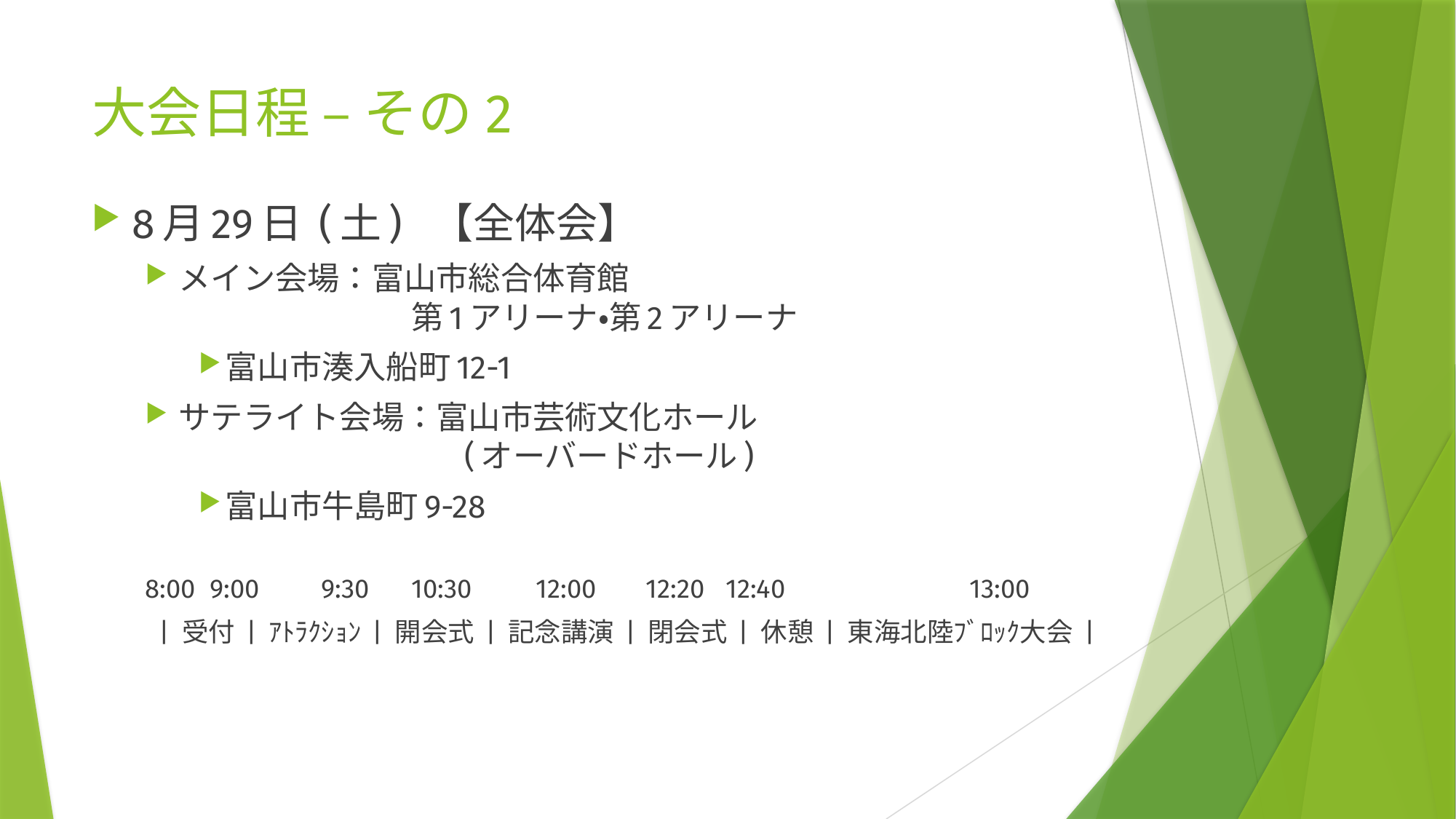

# 大会日程 – その2
8月29日 (土)  【全体会】
メイン会場：富山市総合体育館　
	第1アリーナ・第2アリーナ
富山市湊入船町12-1
サテライト会場：富山市芸術文化ホール
	(オーバードホール)
富山市牛島町9-28

8:00  9:00 　   9:30      10:30         12:00       12:20   12:40                          13:00
  | 受付 | ｱﾄﾗｸｼｮﾝ | 開会式 | 記念講演 | 閉会式 | 休憩 | 東海北陸ﾌﾞﾛｯｸ大会 |